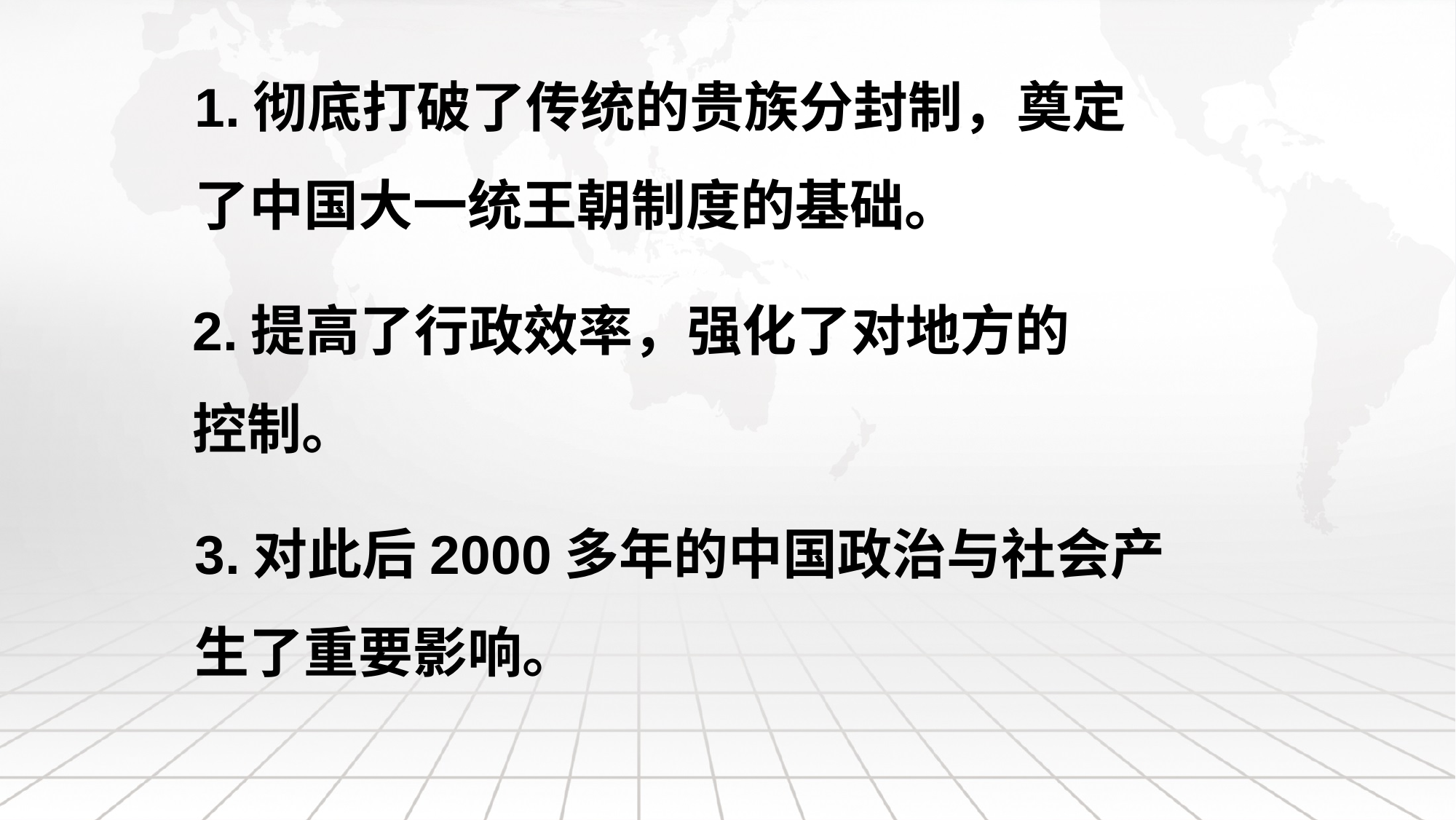

1.彻底打破了传统的贵族分封制，奠定了中国大一统王朝制度的基础。
2.提高了行政效率，强化了对地方的控制。
3.对此后2000多年的中国政治与社会产生了重要影响。